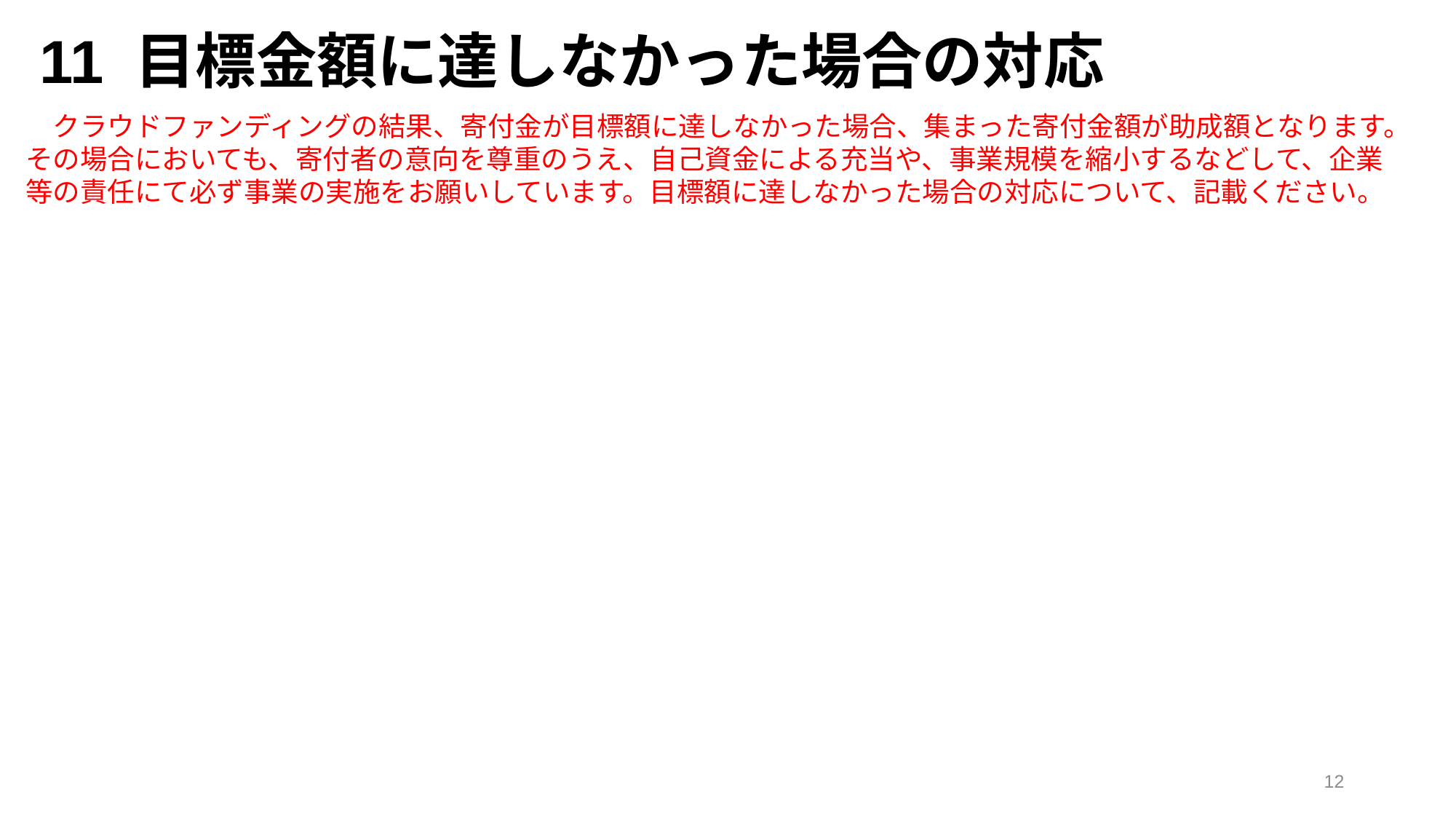

11 目標金額に達しなかった場合の対応

　クラウドファンディングの結果、寄付金が目標額に達しなかった場合、集まった寄付金額が助成額となります。その場合においても、寄付者の意向を尊重のうえ、自己資金による充当や、事業規模を縮小するなどして、企業等の責任にて必ず事業の実施をお願いしています。目標額に達しなかった場合の対応について、記載ください。
12